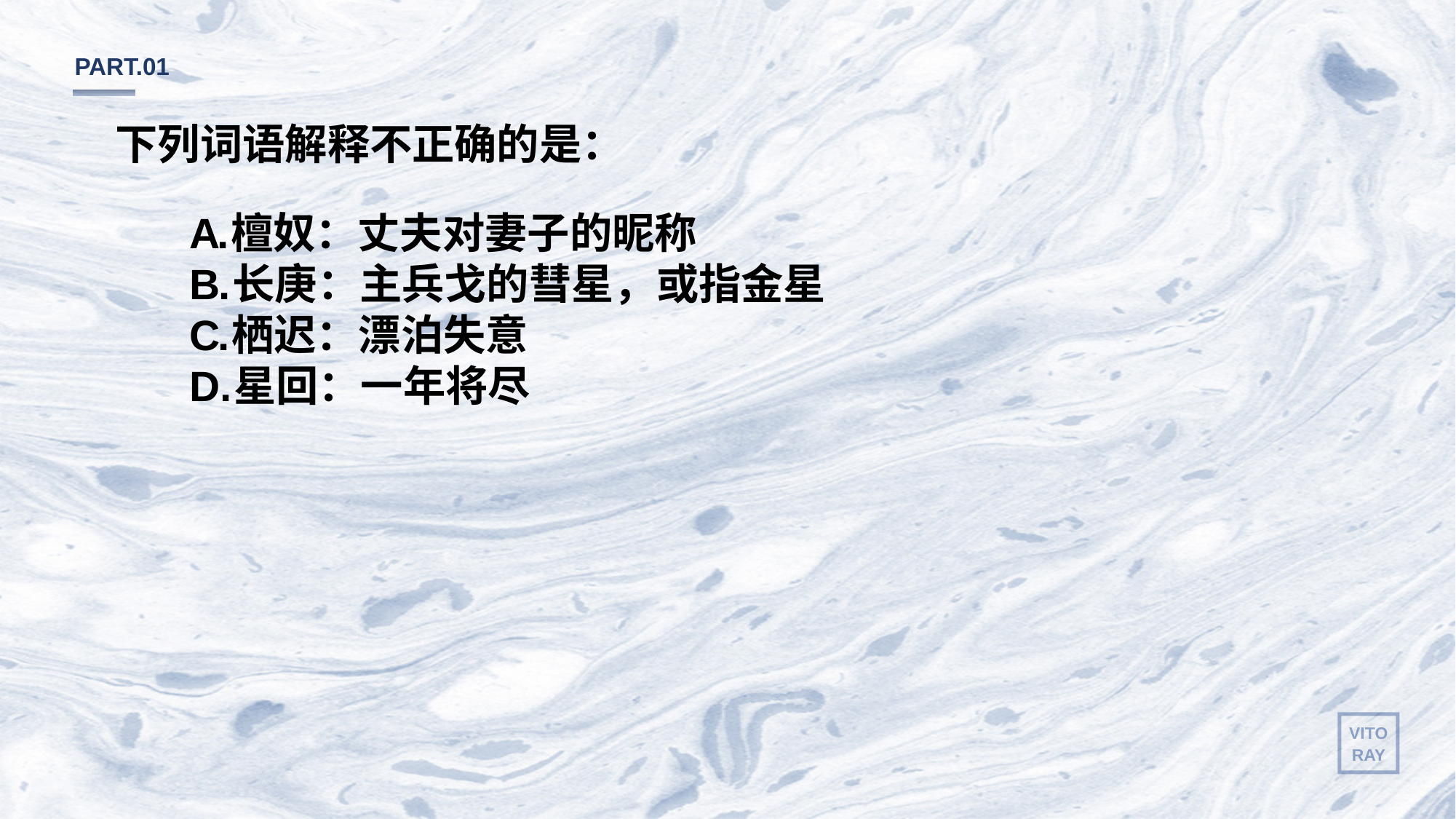

PART.01

下列词语解释不正确的是：
檀奴：丈夫对妻子的昵称
长庚：主兵戈的彗星，或指金星
栖迟：漂泊失意
星回：一年将尽

VITO
RAY